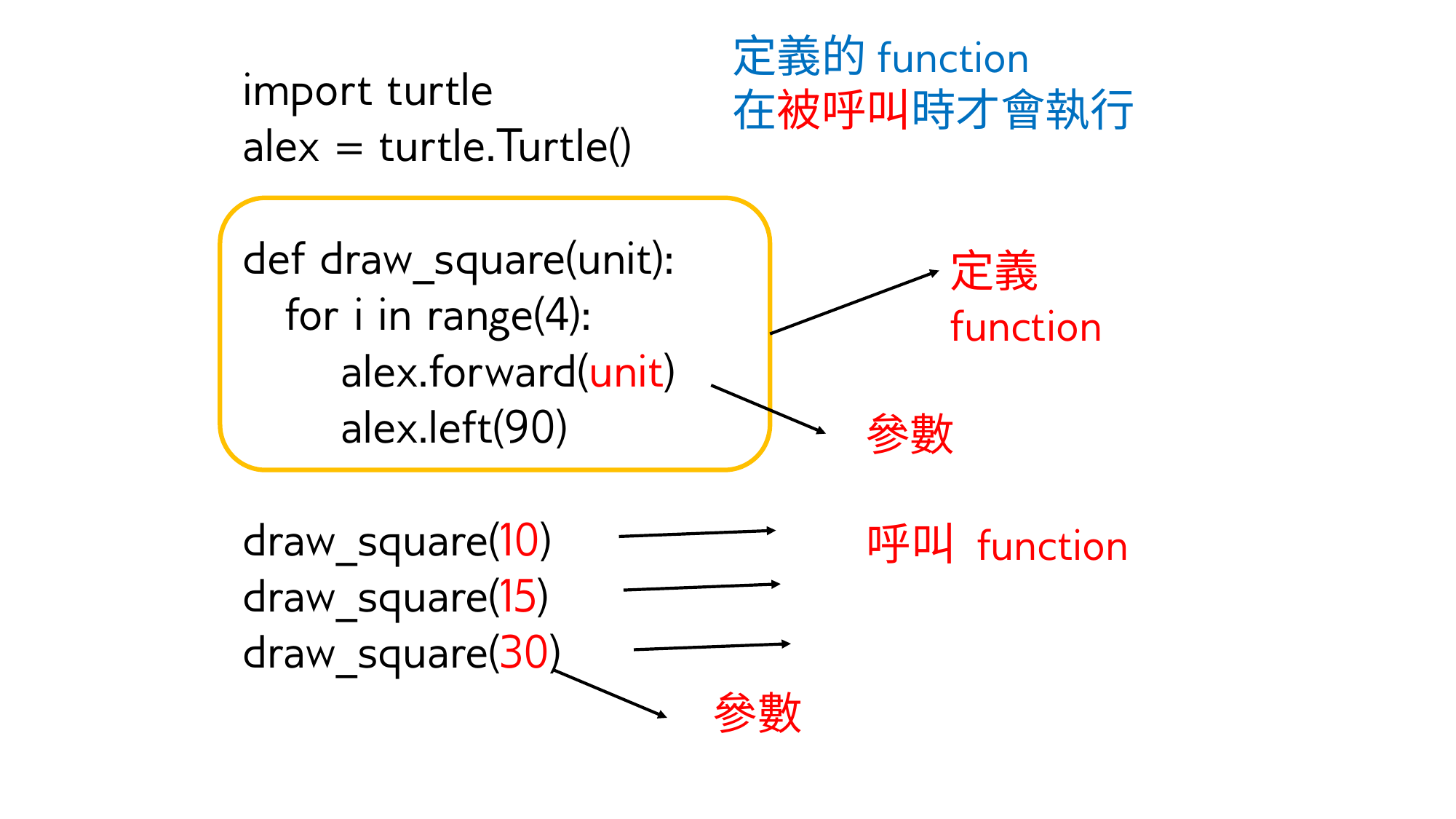

定義的function
在被呼叫時才會執行
import turtle
alex = turtle.Turtle()

def draw_square(unit):
   for i in range(4):
       alex.forward(unit)
       alex.left(90)

draw_square(10)
draw_square(15)
draw_square(30)

定義function
參數
呼叫 function
參數